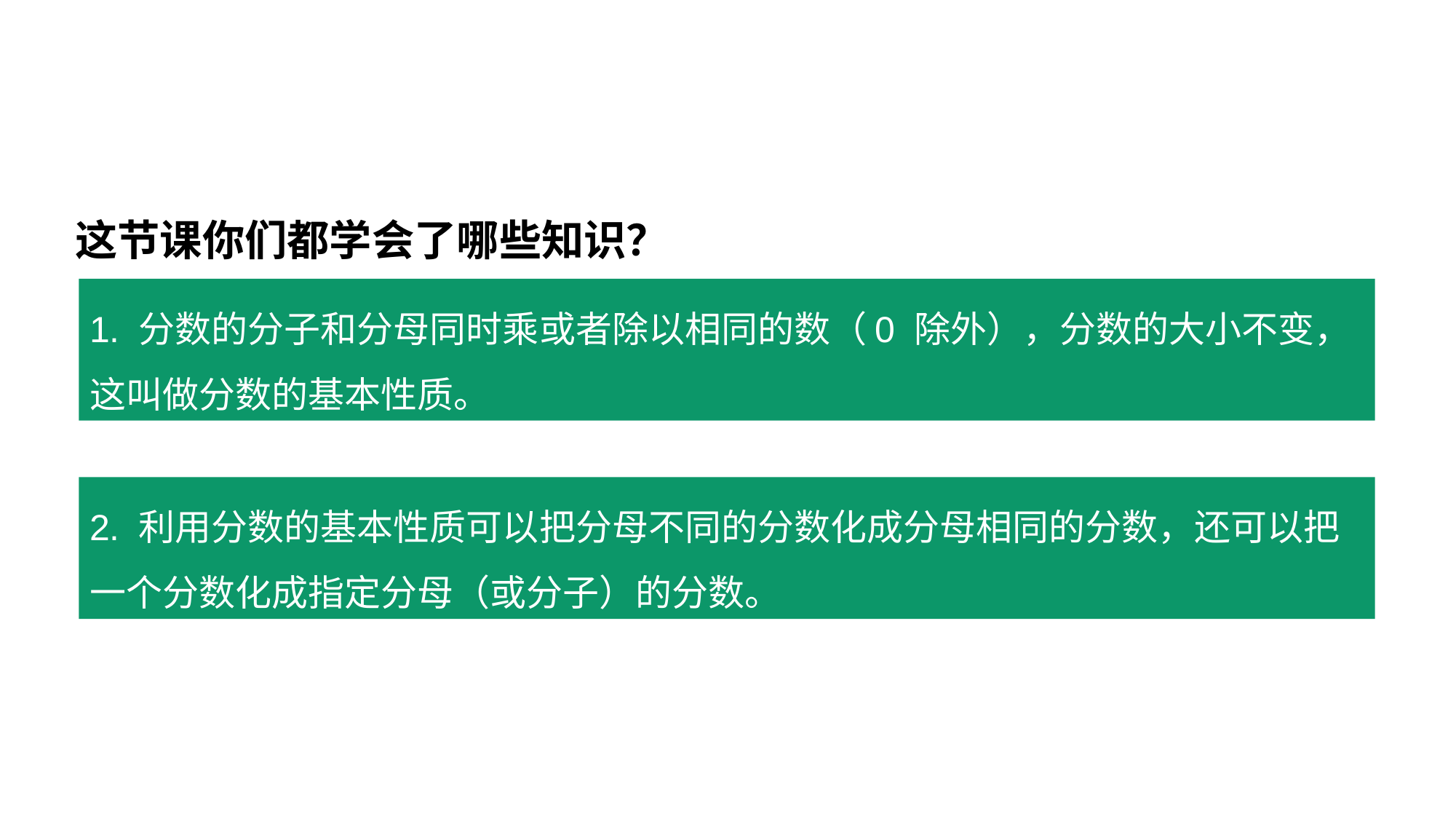

这节课你们都学会了哪些知识？
1. 分数的分子和分母同时乘或者除以相同的数（0 除外），分数的大小不变，这叫做分数的基本性质。
2. 利用分数的基本性质可以把分母不同的分数化成分母相同的分数，还可以把一个分数化成指定分母（或分子）的分数。